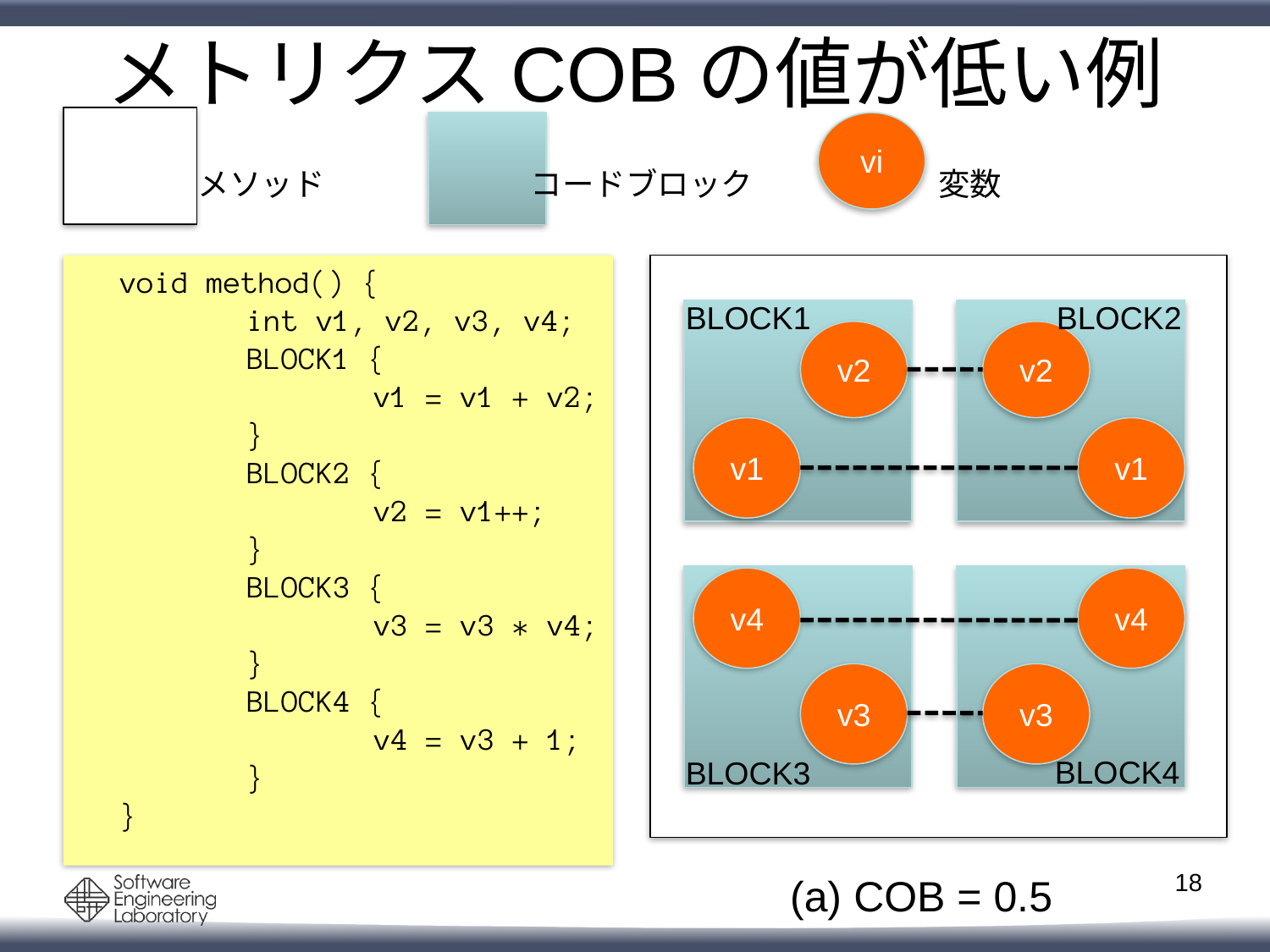

# メトリクスCOBの値が低い例

vi
メソッド
コードブロック
変数

void method() {
	int v1, v2, v3, v4;
	BLOCK1 {
		v1 = v1 + v2;
	}
  	BLOCK2 {
		v2 = v1++;
	}
  	BLOCK3 {
		v3 = v3 * v4;
	}
  	BLOCK4 {
		v4 = v3 + 1;
	}
}

v2

v2

v1

v1

v4
v4

v3

v3

(a) COB = 0.5
BLOCK1
BLOCK2
BLOCK4
BLOCK3
18